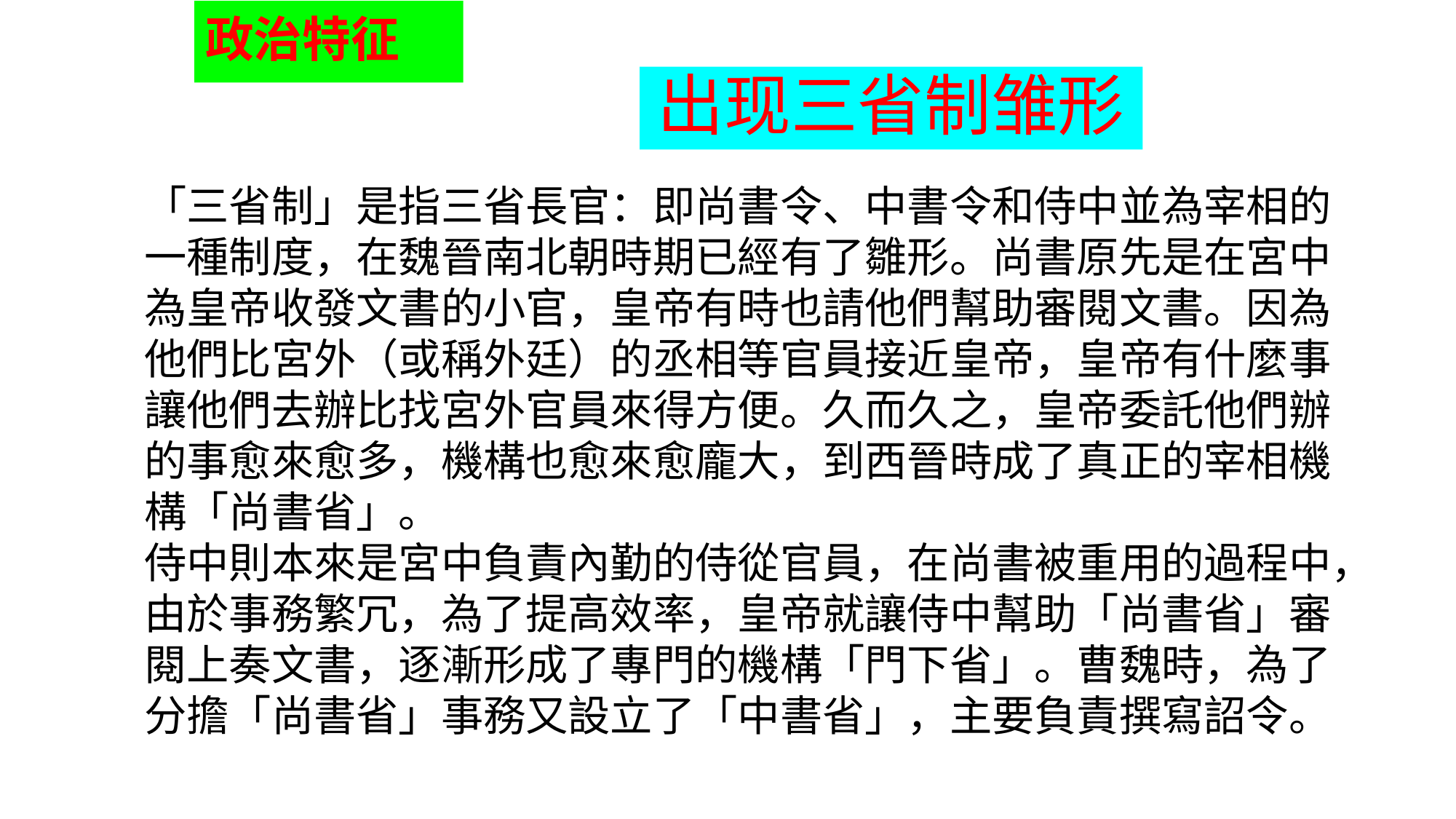

政治特征
出现三省制雏形
「三省制」是指三省長官：即尚書令、中書令和侍中並為宰相的一種制度，在魏晉南北朝時期已經有了雛形。尚書原先是在宮中為皇帝收發文書的小官，皇帝有時也請他們幫助審閱文書。因為他們比宮外（或稱外廷）的丞相等官員接近皇帝，皇帝有什麼事讓他們去辦比找宮外官員來得方便。久而久之，皇帝委託他們辦的事愈來愈多，機構也愈來愈龐大，到西晉時成了真正的宰相機構「尚書省」。
侍中則本來是宮中負責內勤的侍從官員，在尚書被重用的過程中，由於事務繁冗，為了提高效率，皇帝就讓侍中幫助「尚書省」審閱上奏文書，逐漸形成了專門的機構「門下省」。曹魏時，為了分擔「尚書省」事務又設立了「中書省」，主要負責撰寫詔令。